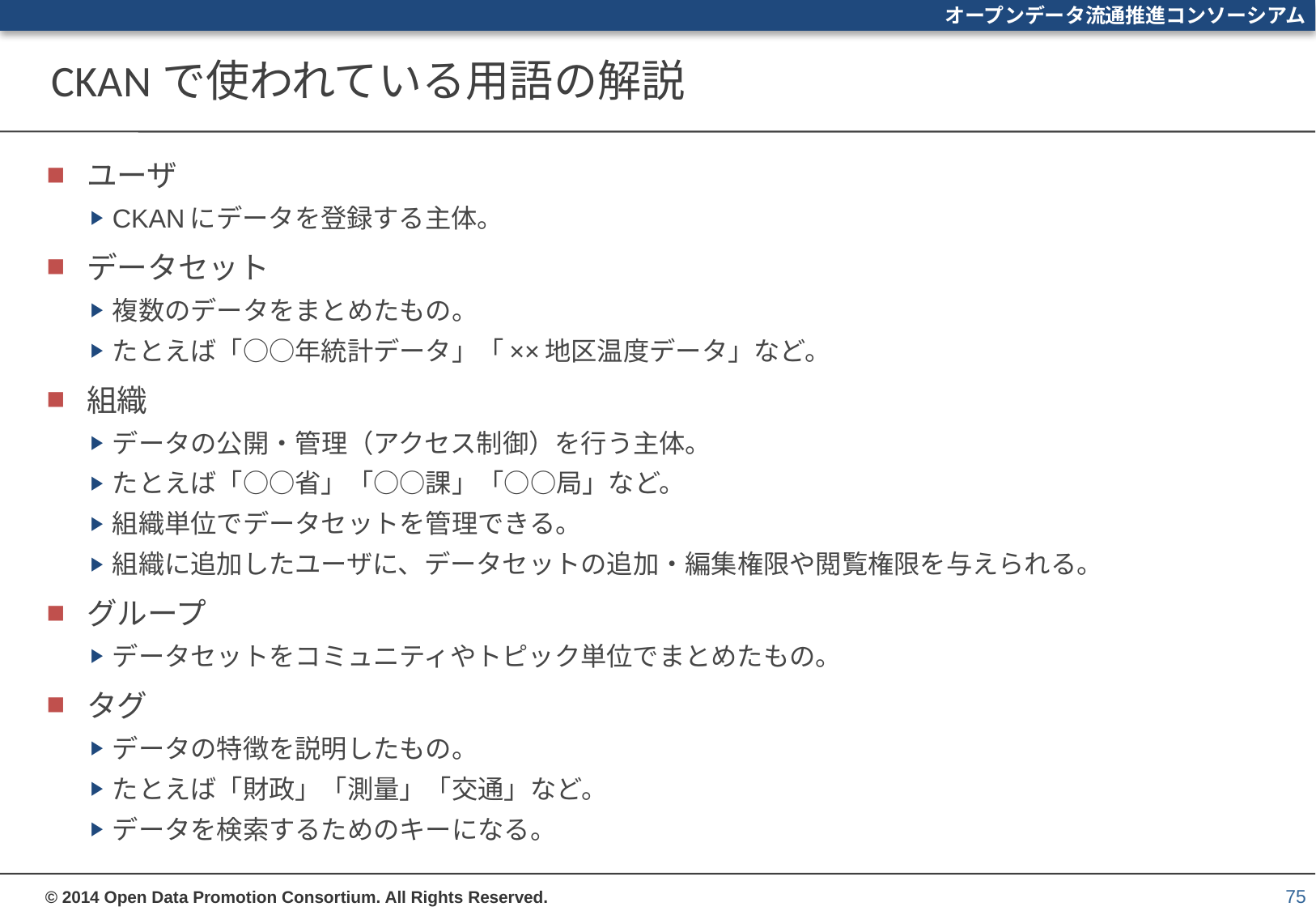

# CKANで使われている用語の解説
ユーザ
CKANにデータを登録する主体。
データセット
複数のデータをまとめたもの。
たとえば「○○年統計データ」「××地区温度データ」など。
組織
データの公開・管理（アクセス制御）を行う主体。
たとえば「○○省」「○○課」「○○局」など。
組織単位でデータセットを管理できる。
組織に追加したユーザに、データセットの追加・編集権限や閲覧権限を与えられる。
グループ
データセットをコミュニティやトピック単位でまとめたもの。
タグ
データの特徴を説明したもの。
たとえば「財政」「測量」「交通」など。
データを検索するためのキーになる。

75